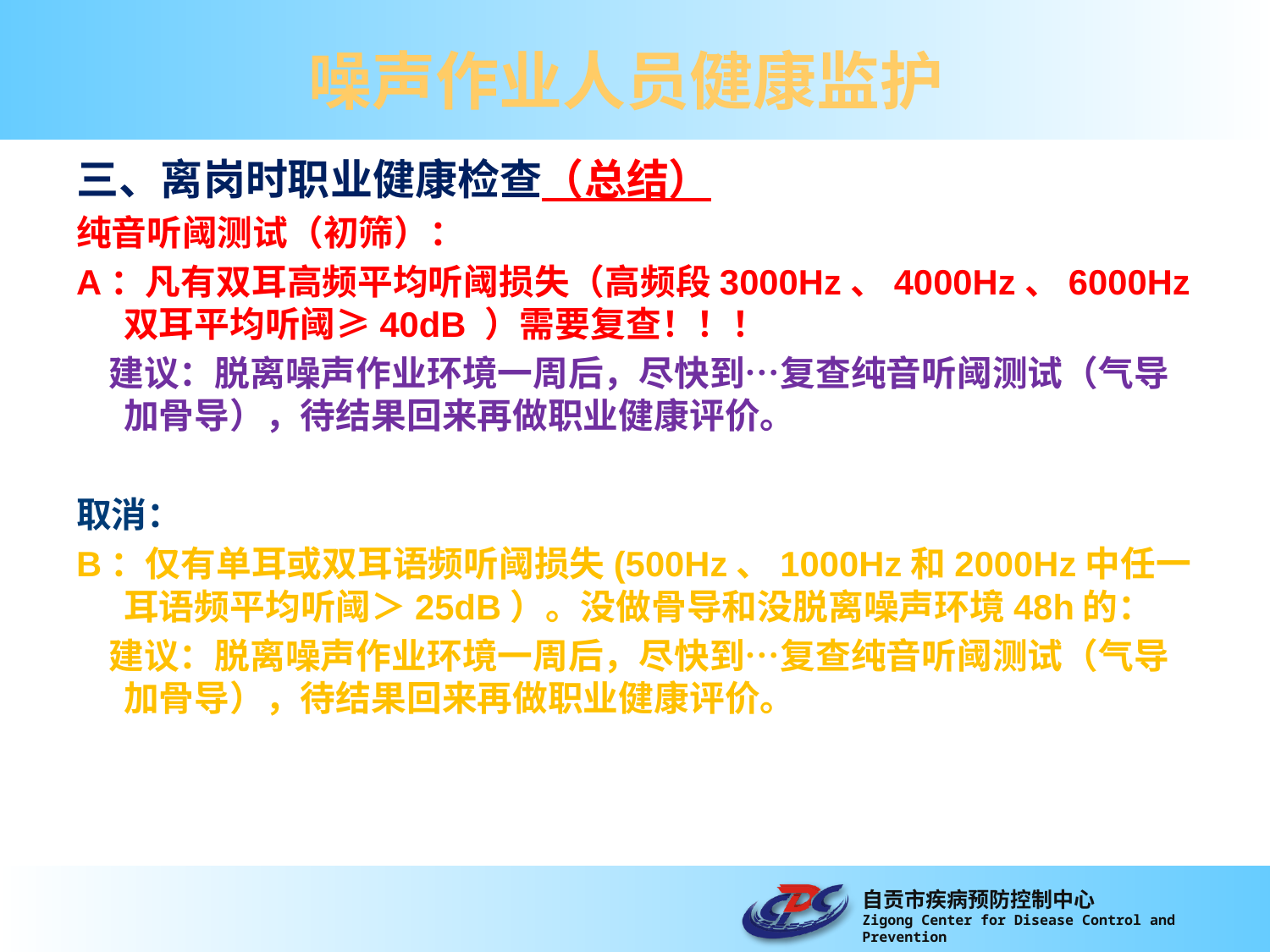

# 噪声作业人员健康监护
三、离岗时职业健康检查（总结）
纯音听阈测试（初筛）：
A：凡有双耳高频平均听阈损失（高频段3000Hz、4000Hz、6000Hz双耳平均听阈≥40dB ）需要复查！！！
   建议：脱离噪声作业环境一周后，尽快到…复查纯音听阈测试（气导加骨导），待结果回来再做职业健康评价。

取消：
B：仅有单耳或双耳语频听阈损失(500Hz、1000Hz和2000Hz中任一耳语频平均听阈＞25dB）。没做骨导和没脱离噪声环境48h的：
   建议：脱离噪声作业环境一周后，尽快到…复查纯音听阈测试（气导加骨导），待结果回来再做职业健康评价。
96